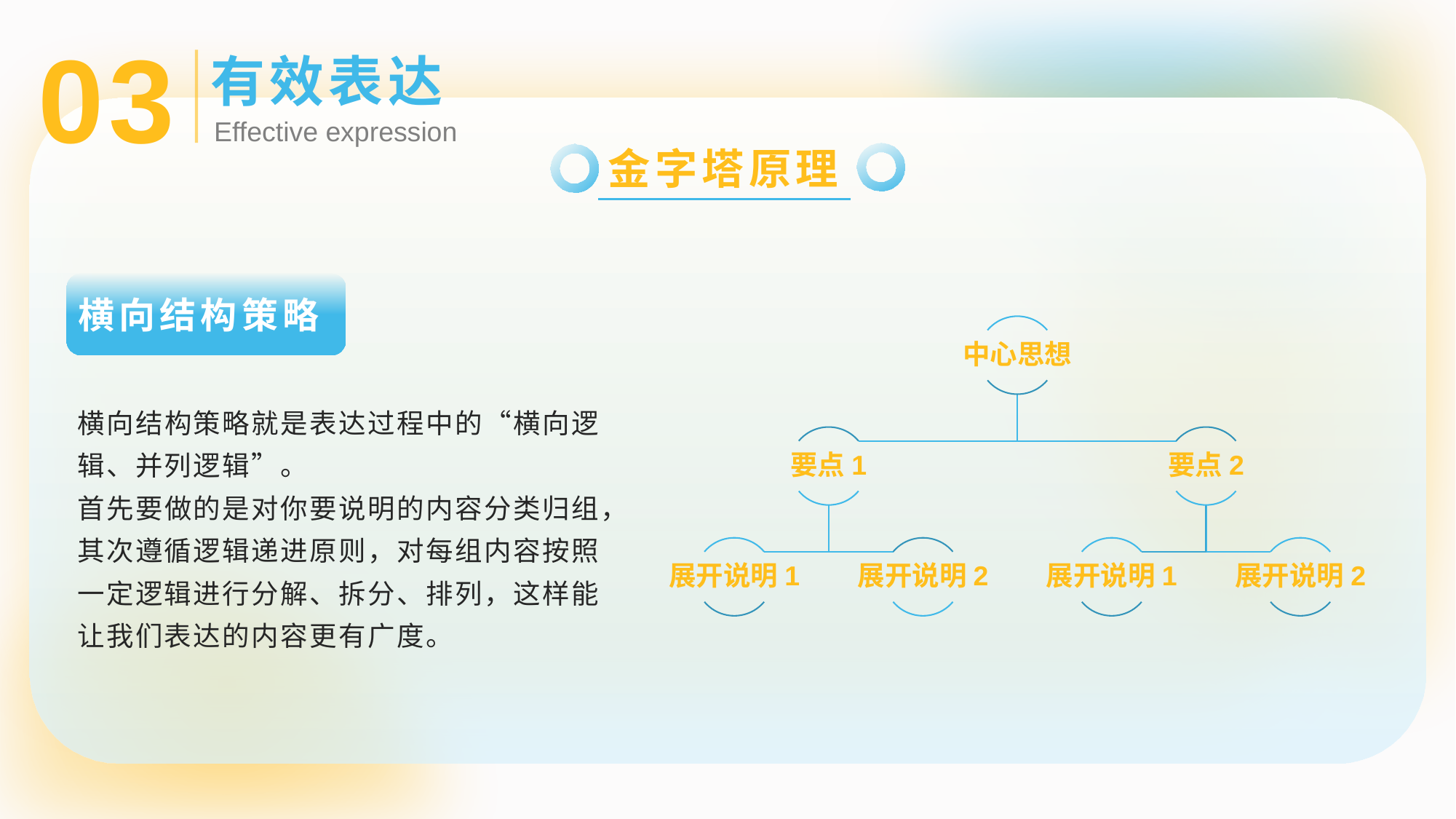

03
有效表达
Effective expression
中心思想
要点1
展开说明1
展开说明2
要点2
展开说明1
展开说明2
金字塔原理

横向结构策略
横向结构策略就是表达过程中的“横向逻辑、并列逻辑”。
首先要做的是对你要说明的内容分类归组，其次遵循逻辑递进原则，对每组内容按照一定逻辑进行分解、拆分、排列，这样能让我们表达的内容更有广度。